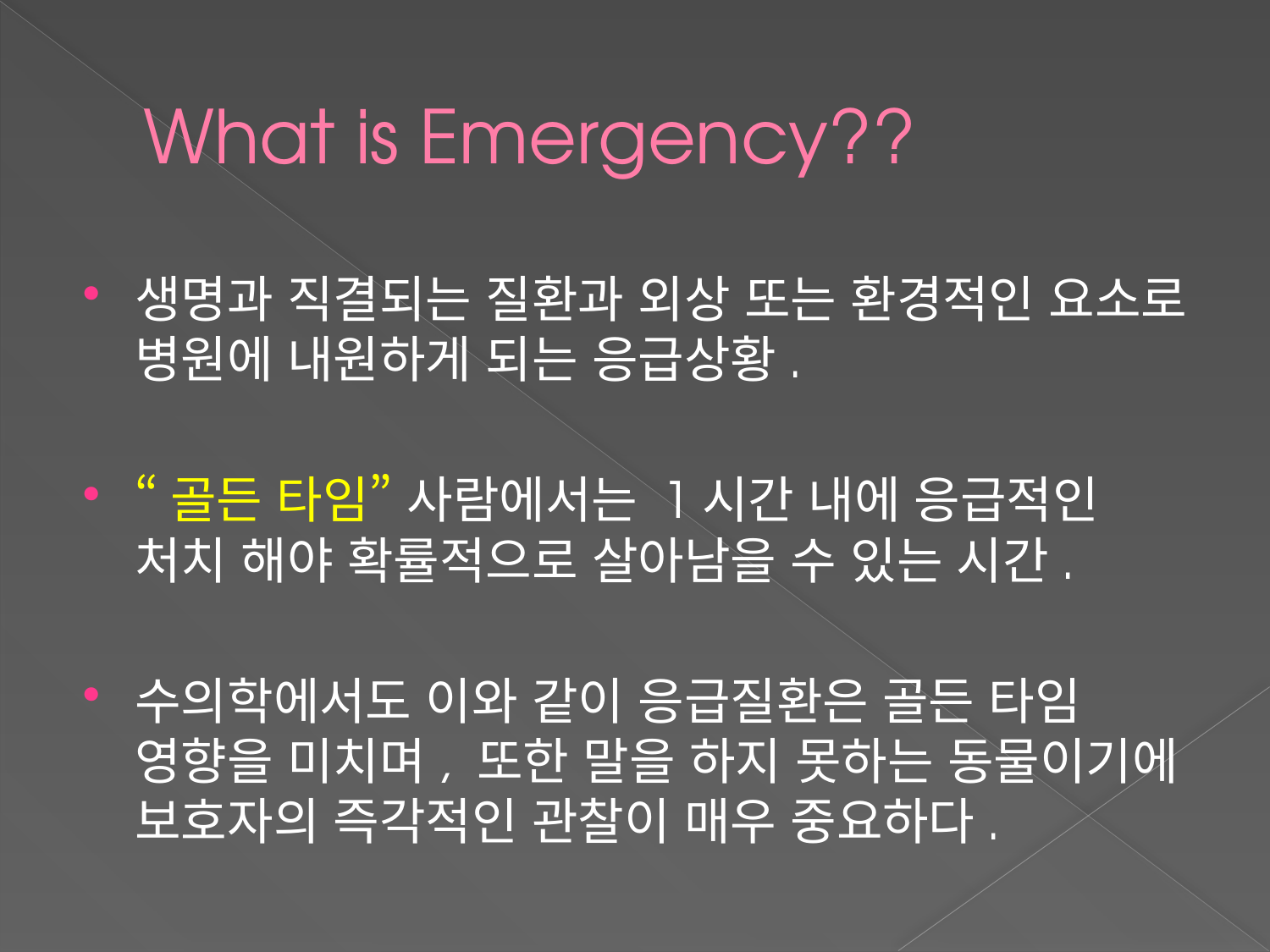

# What is Emergency??
생명과 직결되는 질환과 외상 또는 환경적인 요소로 병원에 내원하게 되는 응급상황.

“골든 타임” 사람에서는 1시간 내에 응급적인 처치 해야 확률적으로 살아남을 수 있는 시간.

수의학에서도 이와 같이 응급질환은 골든 타임 영향을 미치며, 또한 말을 하지 못하는 동물이기에 보호자의 즉각적인 관찰이 매우 중요하다.